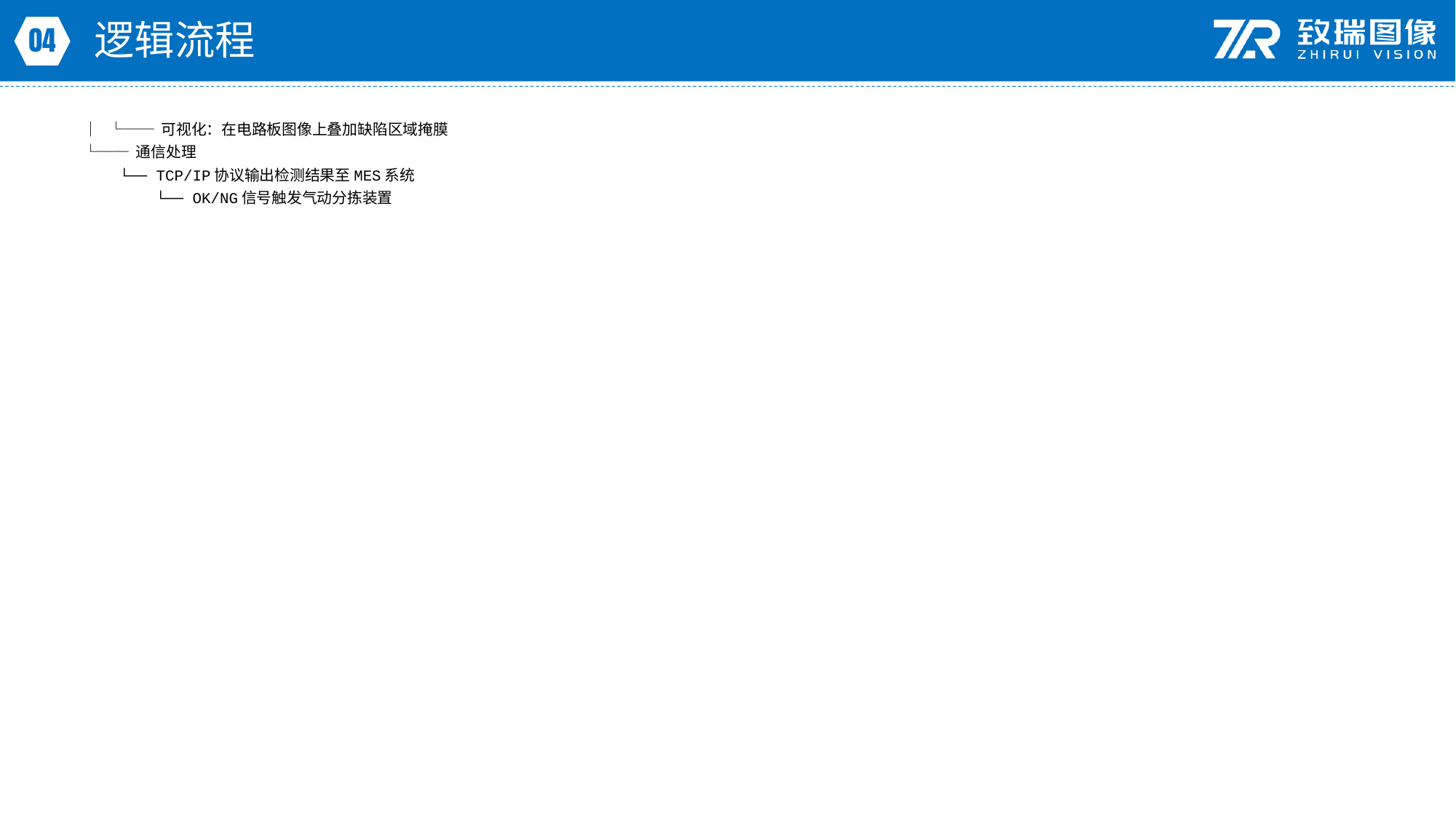

逻辑流程
04

│   └── 可视化：在电路板图像上叠加缺陷区域掩膜
└── 通信处理
    └── TCP/IP协议输出检测结果至MES系统
        └── OK/NG信号触发气动分拣装置